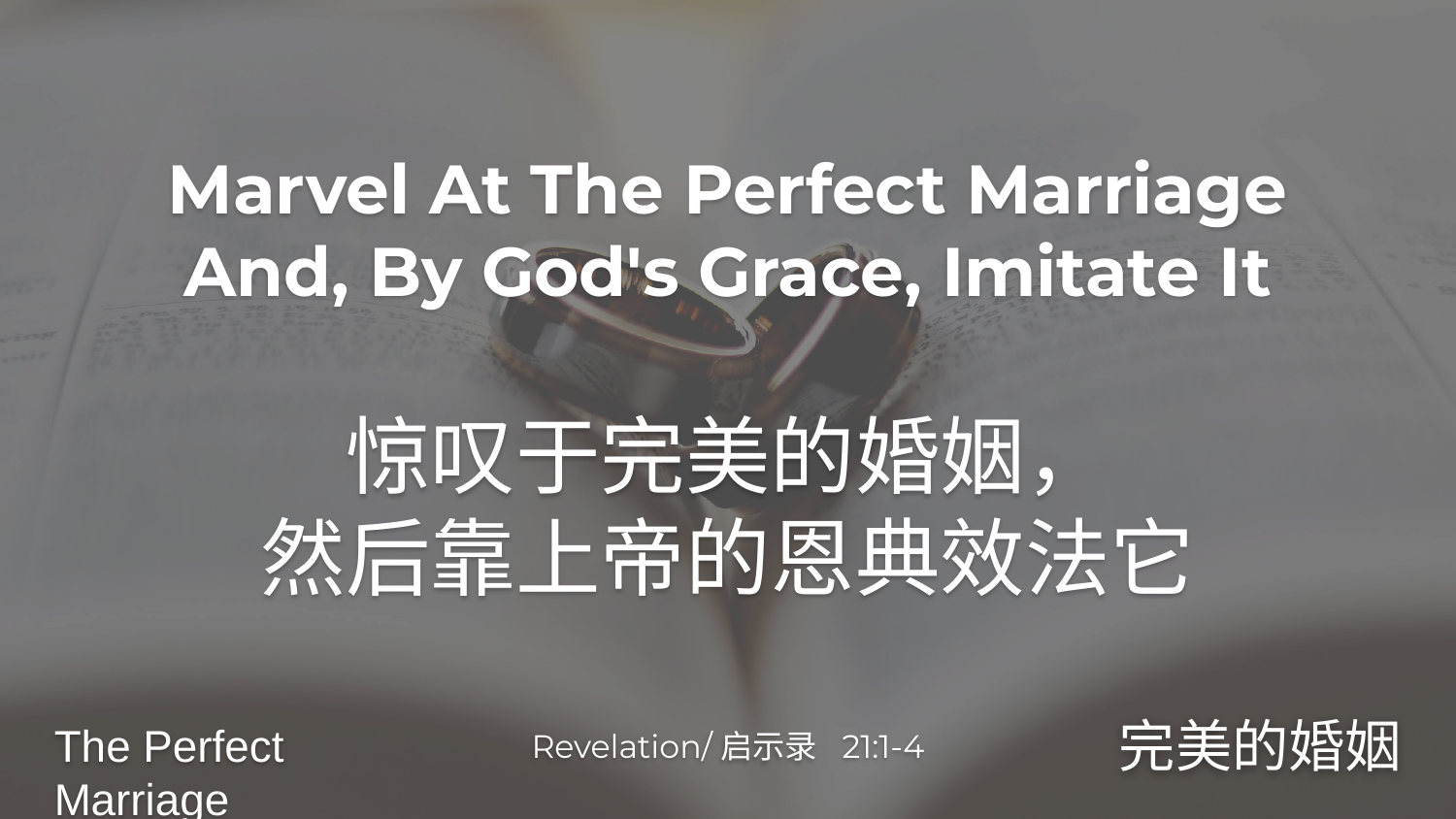

Marvel At The Perfect Marriage And, By God's Grace, Imitate It

惊叹于完美的婚姻，
然后靠上帝的恩典效法它